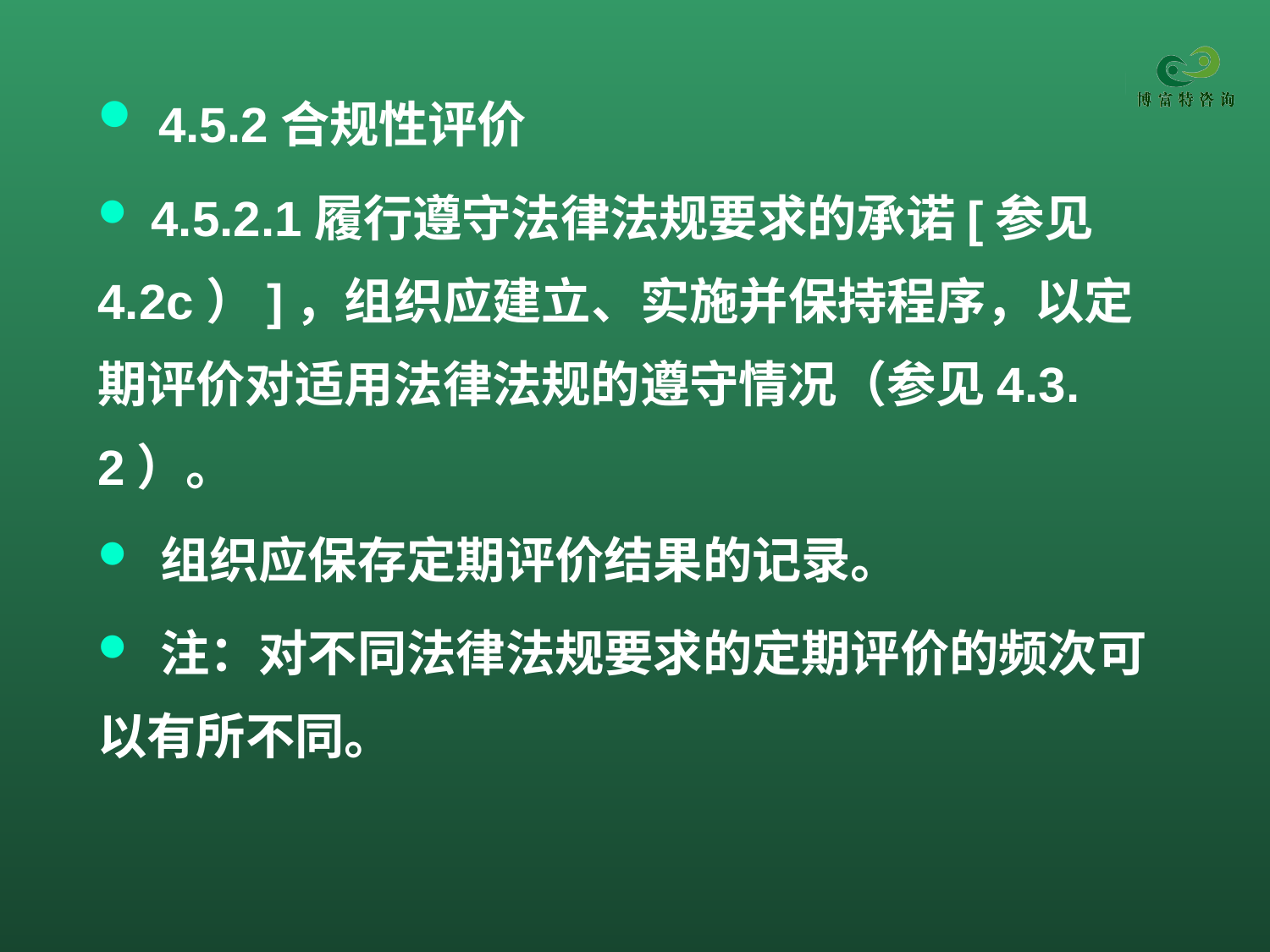

4.5.2合规性评价
 4.5.2.1履行遵守法律法规要求的承诺[参见4.2c）]，组织应建立、实施并保持程序，以定期评价对适用法律法规的遵守情况（参见4.3.2）。
 组织应保存定期评价结果的记录。
 注：对不同法律法规要求的定期评价的频次可以有所不同。